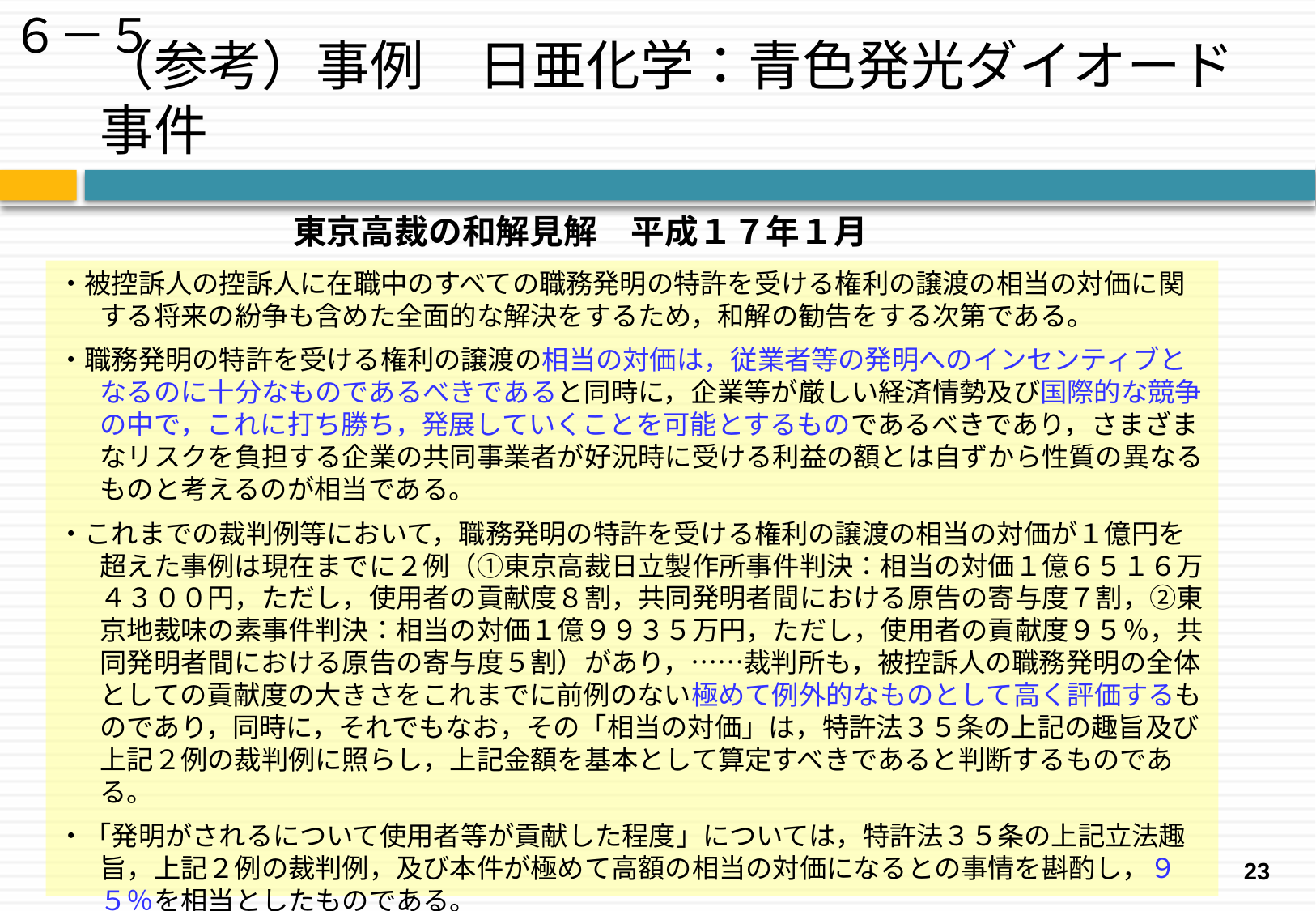

６－５
# （参考）事例　日亜化学：青色発光ダイオード事件
　東京高裁の和解見解　平成１７年１月
・被控訴人の控訴人に在職中のすべての職務発明の特許を受ける権利の譲渡の相当の対価に関する将来の紛争も含めた全面的な解決をするため，和解の勧告をする次第である。
・職務発明の特許を受ける権利の譲渡の相当の対価は，従業者等の発明へのインセンティブとなるのに十分なものであるべきであると同時に，企業等が厳しい経済情勢及び国際的な競争の中で，これに打ち勝ち，発展していくことを可能とするものであるべきであり，さまざまなリスクを負担する企業の共同事業者が好況時に受ける利益の額とは自ずから性質の異なるものと考えるのが相当である。
・これまでの裁判例等において，職務発明の特許を受ける権利の譲渡の相当の対価が１億円を超えた事例は現在までに２例（①東京高裁日立製作所事件判決：相当の対価１億６５１６万４３００円，ただし，使用者の貢献度８割，共同発明者間における原告の寄与度７割，②東京地裁味の素事件判決：相当の対価１億９９３５万円，ただし，使用者の貢献度９５％，共同発明者間における原告の寄与度５割）があり，……裁判所も，被控訴人の職務発明の全体としての貢献度の大きさをこれまでに前例のない極めて例外的なものとして高く評価するものであり，同時に，それでもなお，その「相当の対価」は，特許法３５条の上記の趣旨及び上記２例の裁判例に照らし，上記金額を基本として算定すべきであると判断するものである。
・「発明がされるについて使用者等が貢献した程度」については，特許法３５条の上記立法趣旨，上記２例の裁判例，及び本件が極めて高額の相当の対価になるとの事情を斟酌し，９５％を相当としたものである。
23